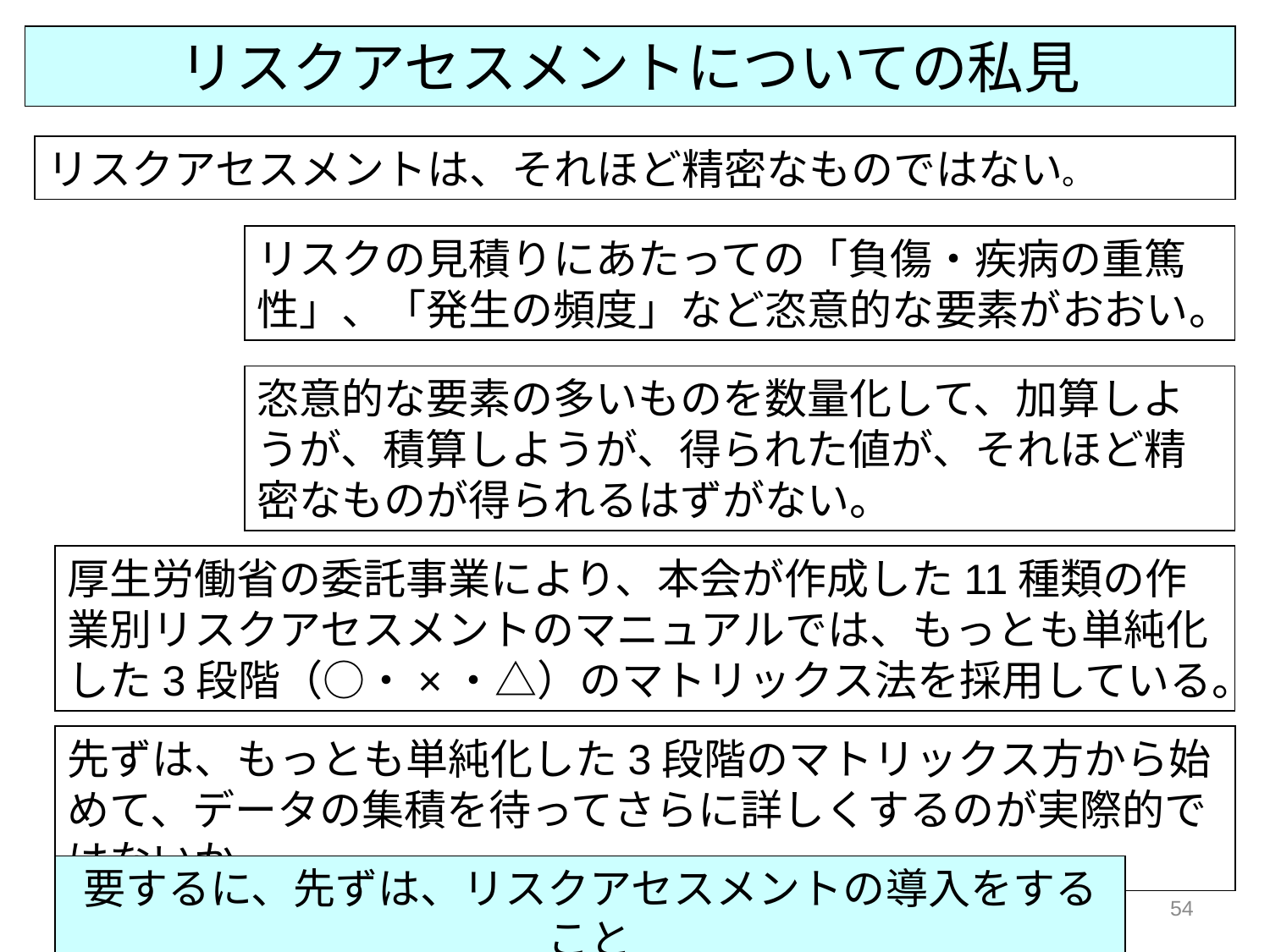

リスクアセスメントについての私見
リスクアセスメントは、それほど精密なものではない。
リスクの見積りにあたっての「負傷・疾病の重篤性」、「発生の頻度」など恣意的な要素がおおい。
恣意的な要素の多いものを数量化して、加算しようが、積算しようが、得られた値が、それほど精密なものが得られるはずがない。
厚生労働省の委託事業により、本会が作成した11種類の作業別リスクアセスメントのマニュアルでは、もっとも単純化した3段階（○・×・△）のマトリックス法を採用している。
先ずは、もっとも単純化した3段階のマトリックス方から始めて、データの集積を待ってさらに詳しくするのが実際的ではないか。
要するに、先ずは、リスクアセスメントの導入をすること
54